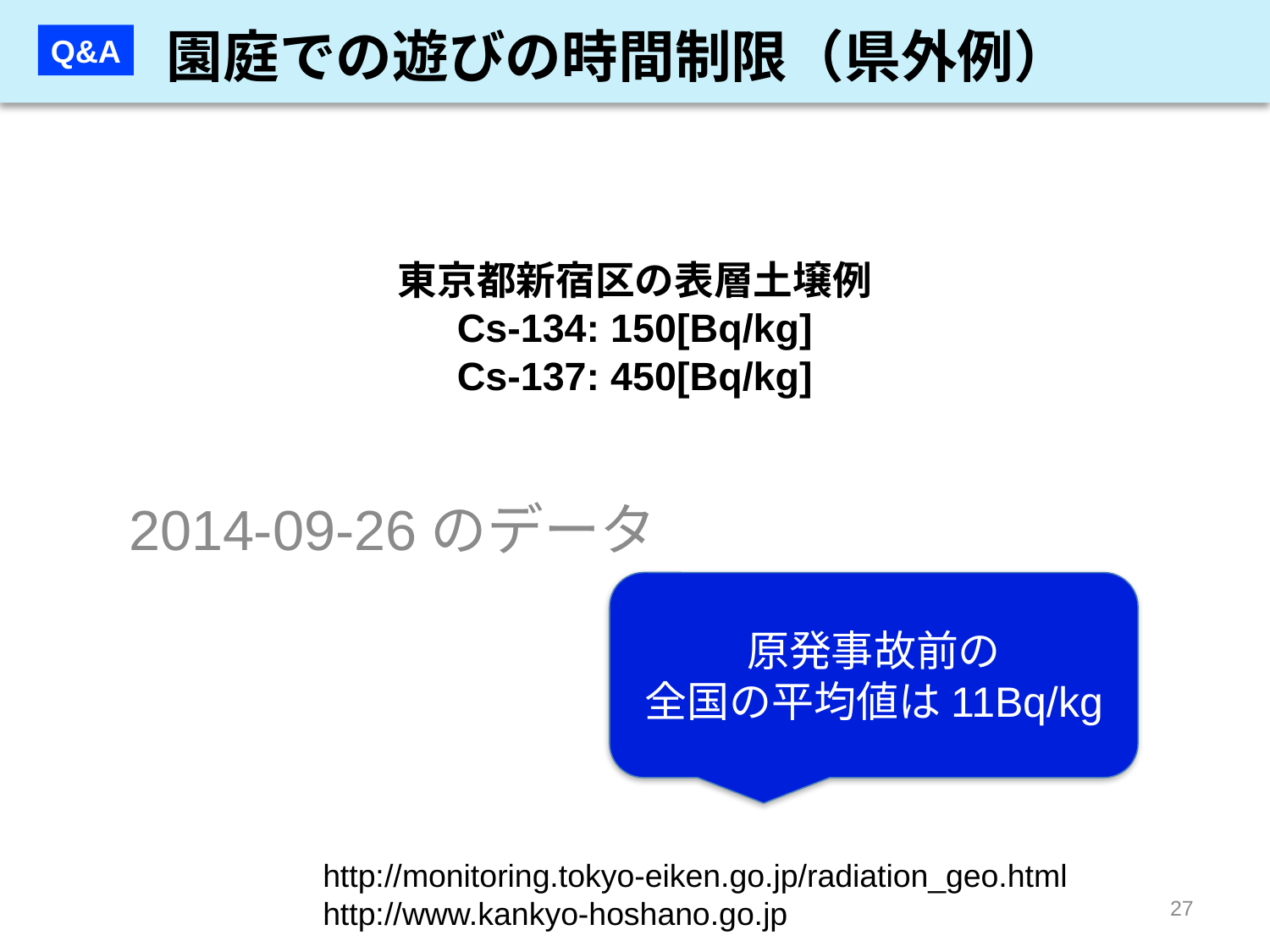

園庭での遊びの時間制限（県外例）
Q&A
# 東京都新宿区の表層土壌例 Cs-134: 150[Bq/kg] Cs-137: 450[Bq/kg]
2014-09-26のデータ
原発事故前の
全国の平均値は11Bq/kg
http://monitoring.tokyo-eiken.go.jp/radiation_geo.html
http://www.kankyo-hoshano.go.jp
27